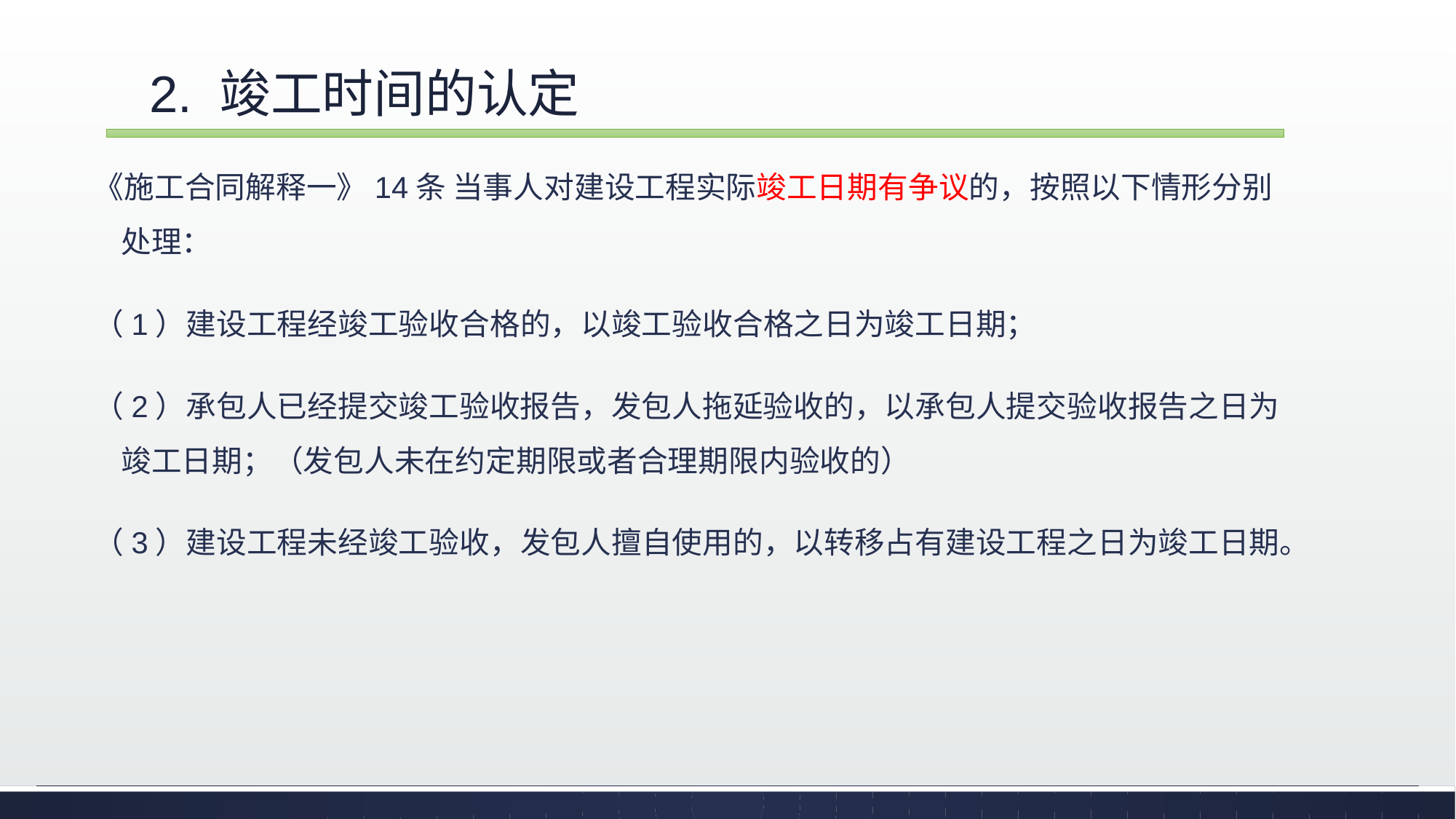

# 2. 竣工时间的认定

《施工合同解释一》14条 当事人对建设工程实际竣工日期有争议的，按照以下情形分别处理：
（1）建设工程经竣工验收合格的，以竣工验收合格之日为竣工日期；
（2）承包人已经提交竣工验收报告，发包人拖延验收的，以承包人提交验收报告之日为竣工日期；（发包人未在约定期限或者合理期限内验收的）
（3）建设工程未经竣工验收，发包人擅自使用的，以转移占有建设工程之日为竣工日期。